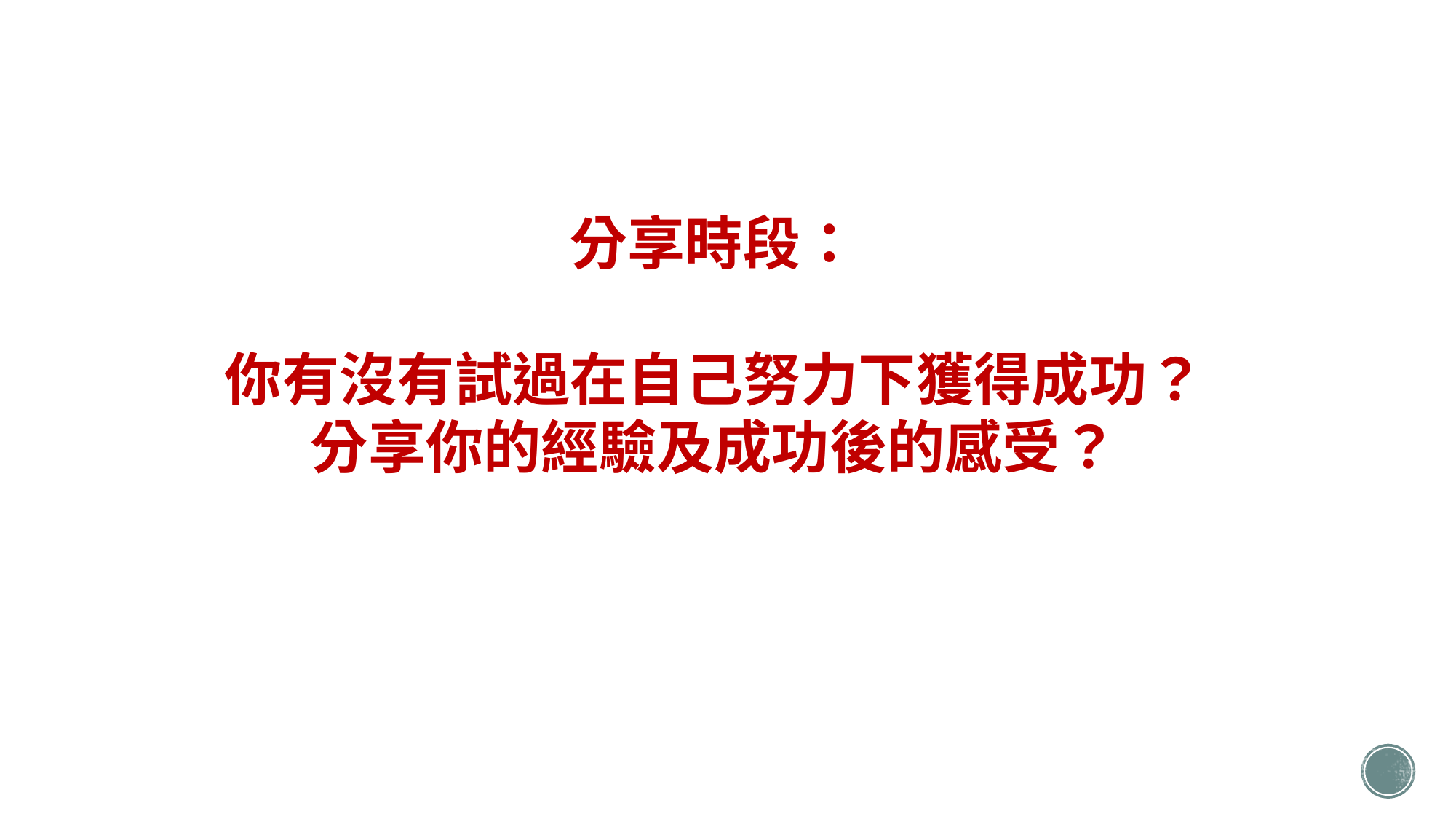

分享時段：

你有沒有試過在自己努力下獲得成功？
分享你的經驗及成功後的感受？